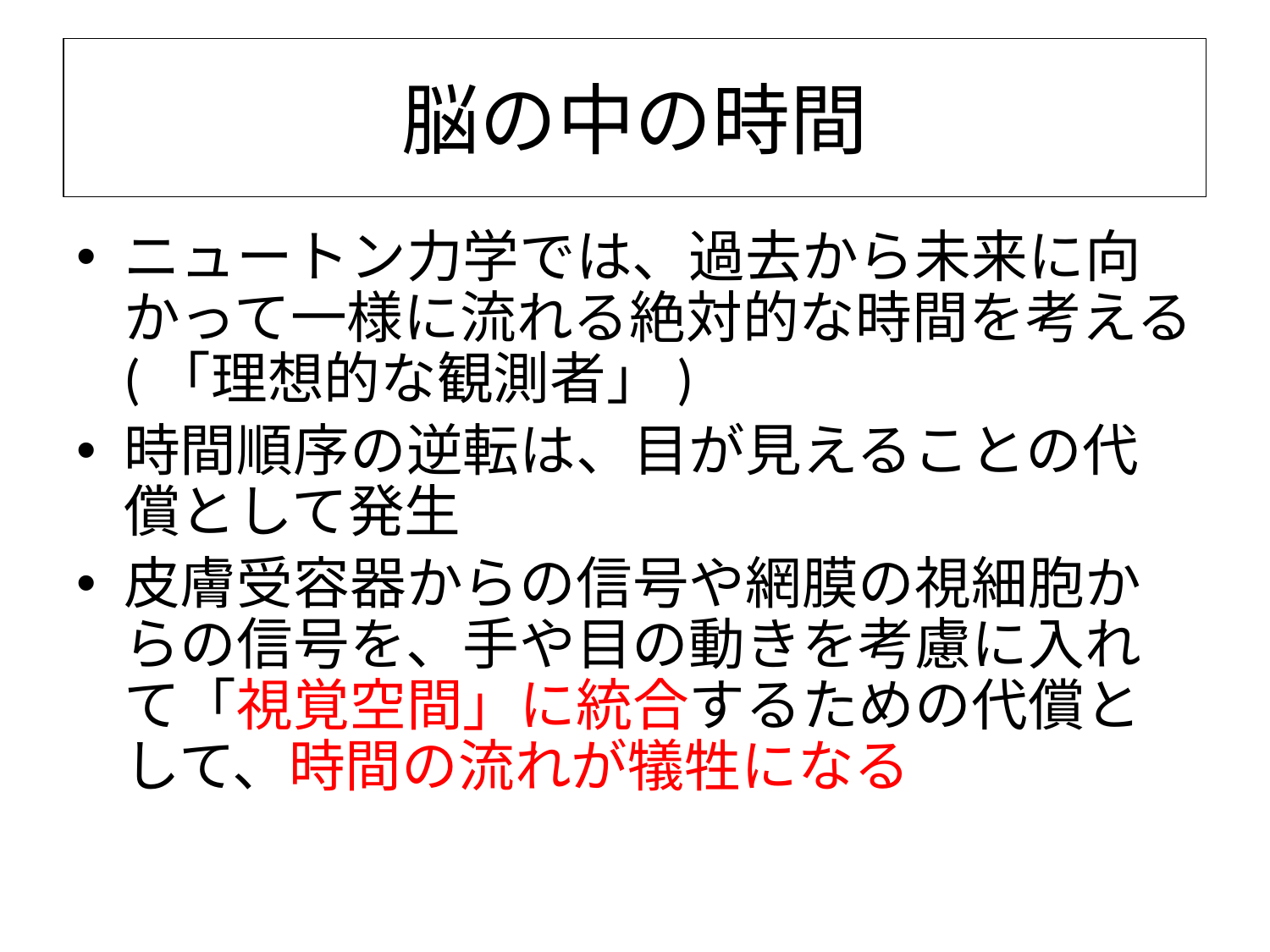

# 脳の中の時間
ニュートン力学では、過去から未来に向かって一様に流れる絶対的な時間を考える(「理想的な観測者」)
時間順序の逆転は、目が見えることの代償として発生
皮膚受容器からの信号や網膜の視細胞からの信号を、手や目の動きを考慮に入れて「視覚空間」に統合するための代償として、時間の流れが犠牲になる